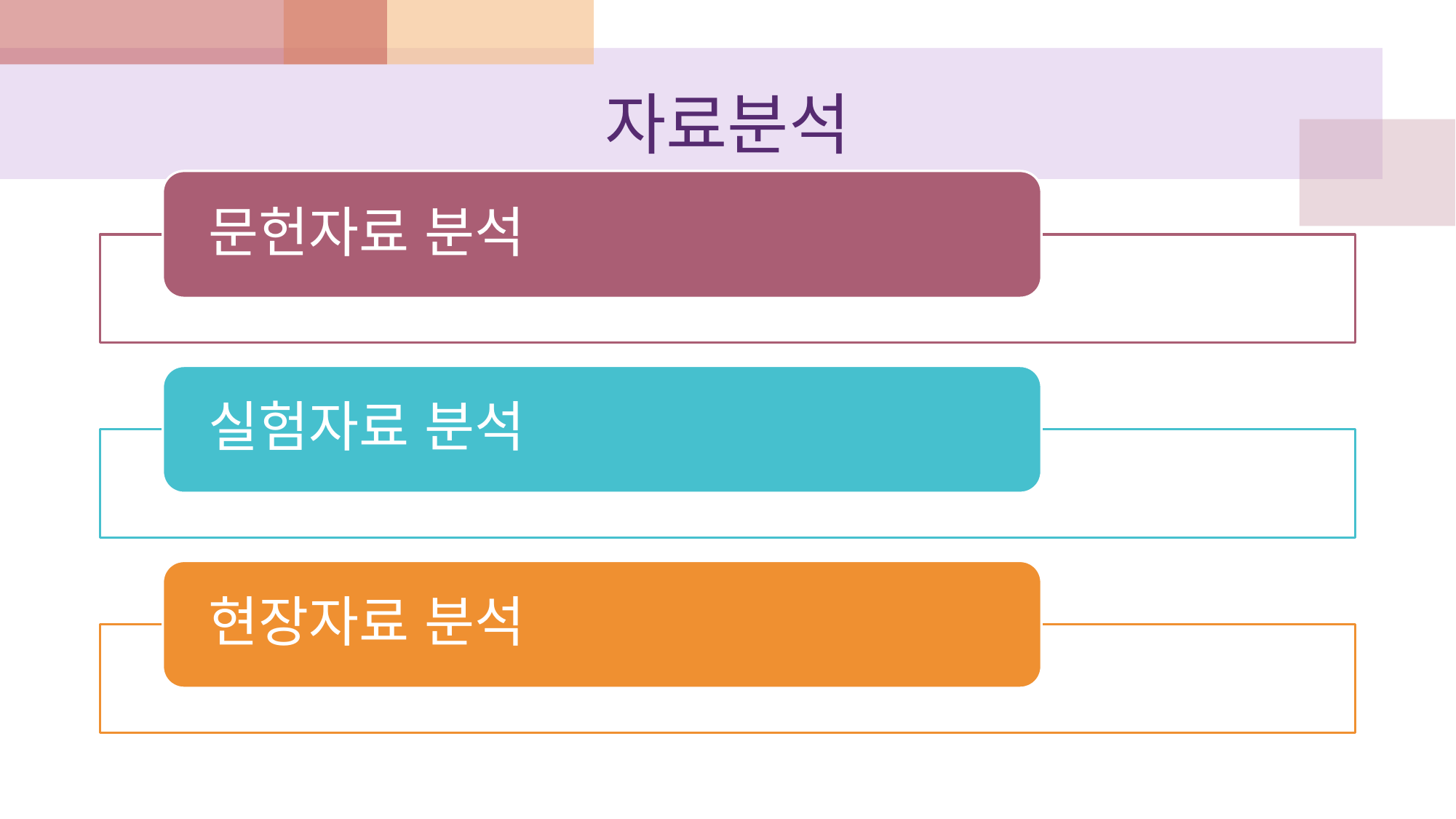

# 자료분석
문헌자료 분석
실험자료 분석
현장자료 분석